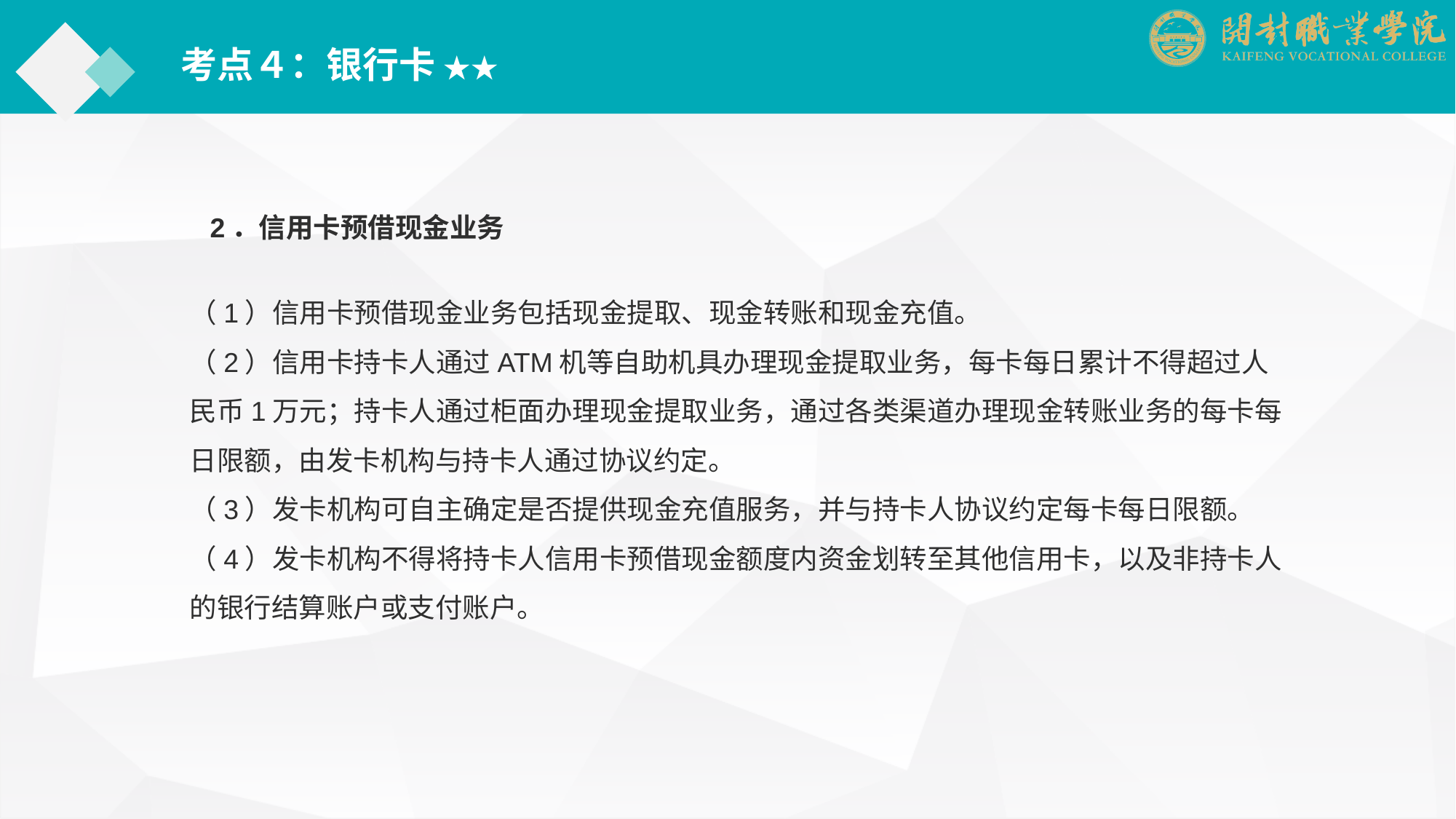

考点４：银行卡 ★★
2．信用卡预借现金业务
（1）信用卡预借现金业务包括现金提取、现金转账和现金充值。
（2）信用卡持卡人通过ATM机等自助机具办理现金提取业务，每卡每日累计不得超过人民币1万元；持卡人通过柜面办理现金提取业务，通过各类渠道办理现金转账业务的每卡每日限额，由发卡机构与持卡人通过协议约定。
（3）发卡机构可自主确定是否提供现金充值服务，并与持卡人协议约定每卡每日限额。
（4）发卡机构不得将持卡人信用卡预借现金额度内资金划转至其他信用卡，以及非持卡人的银行结算账户或支付账户。